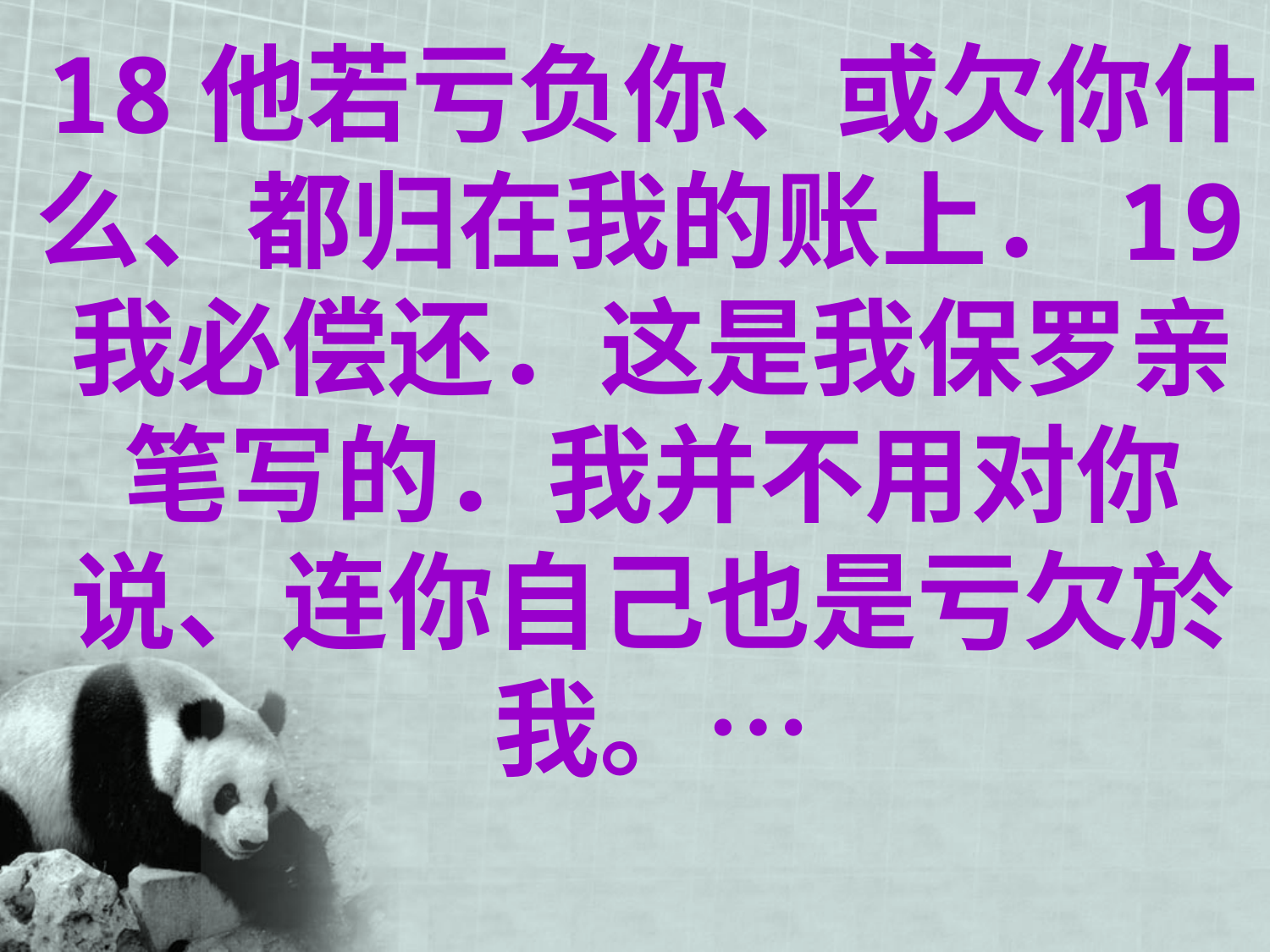

18他若亏负你、或欠你什么、都归在我的账上．19我必偿还．这是我保罗亲笔写的．我并不用对你说、连你自己也是亏欠於我。…